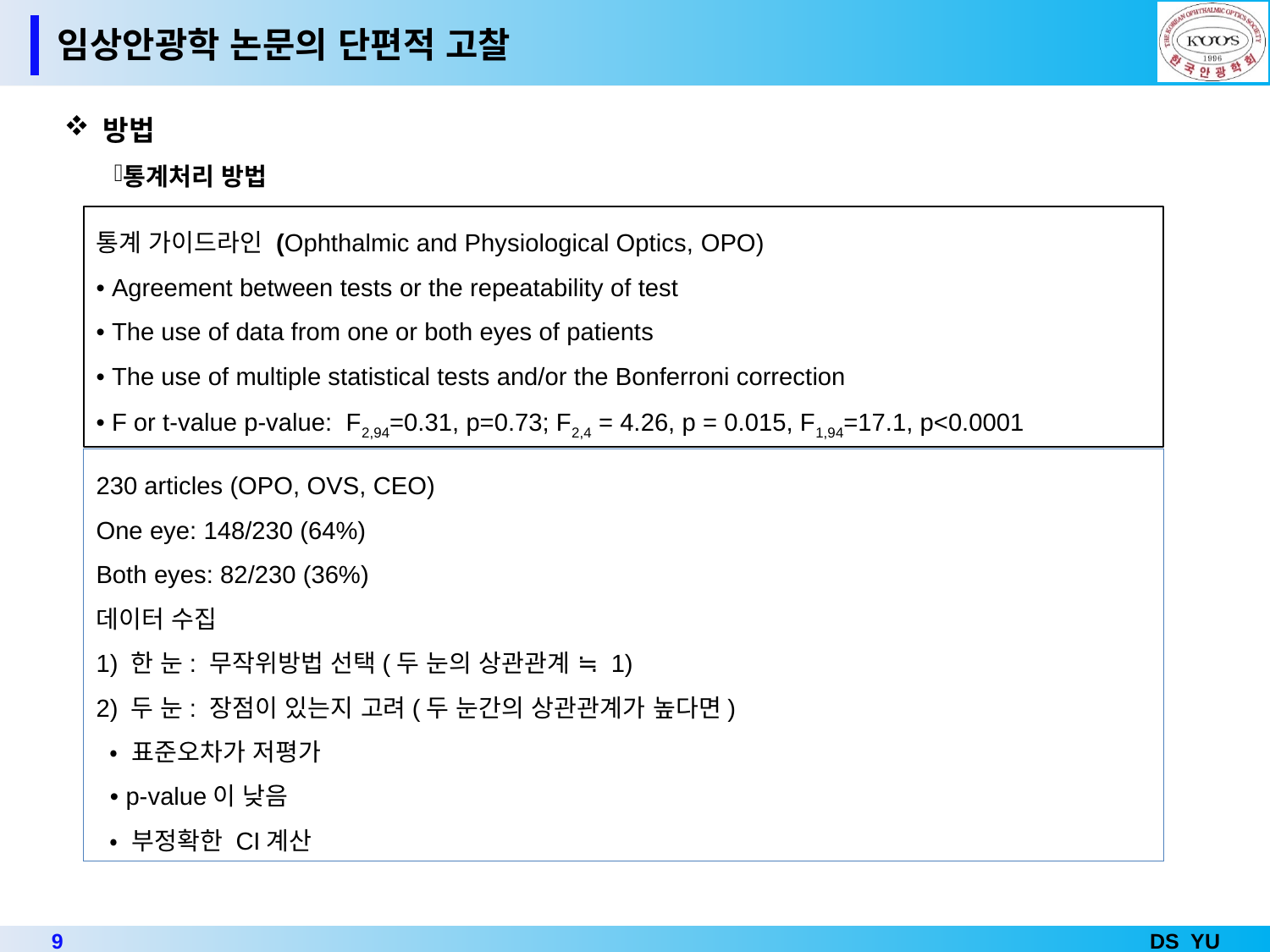

임상안광학 논문의 단편적 고찰
 방법
통계처리 방법
통계 가이드라인 (Ophthalmic and Physiological Optics, OPO)
• Agreement between tests or the repeatability of test
• The use of data from one or both eyes of patients
• The use of multiple statistical tests and/or the Bonferroni correction
• F or t-value p-value:  F2,94=0.31, p=0.73; F2,4 = 4.26, p = 0.015, F1,94=17.1, p<0.0001
230 articles (OPO, OVS, CEO)
One eye: 148/230 (64%)
Both eyes: 82/230 (36%)
데이터 수집
1) 한 눈: 무작위방법 선택(두 눈의 상관관계 ≒ 1)
2) 두 눈: 장점이 있는지 고려(두 눈간의 상관관계가 높다면)
  • 표준오차가 저평가
  • p-value이 낮음
  • 부정확한 CI계산
9